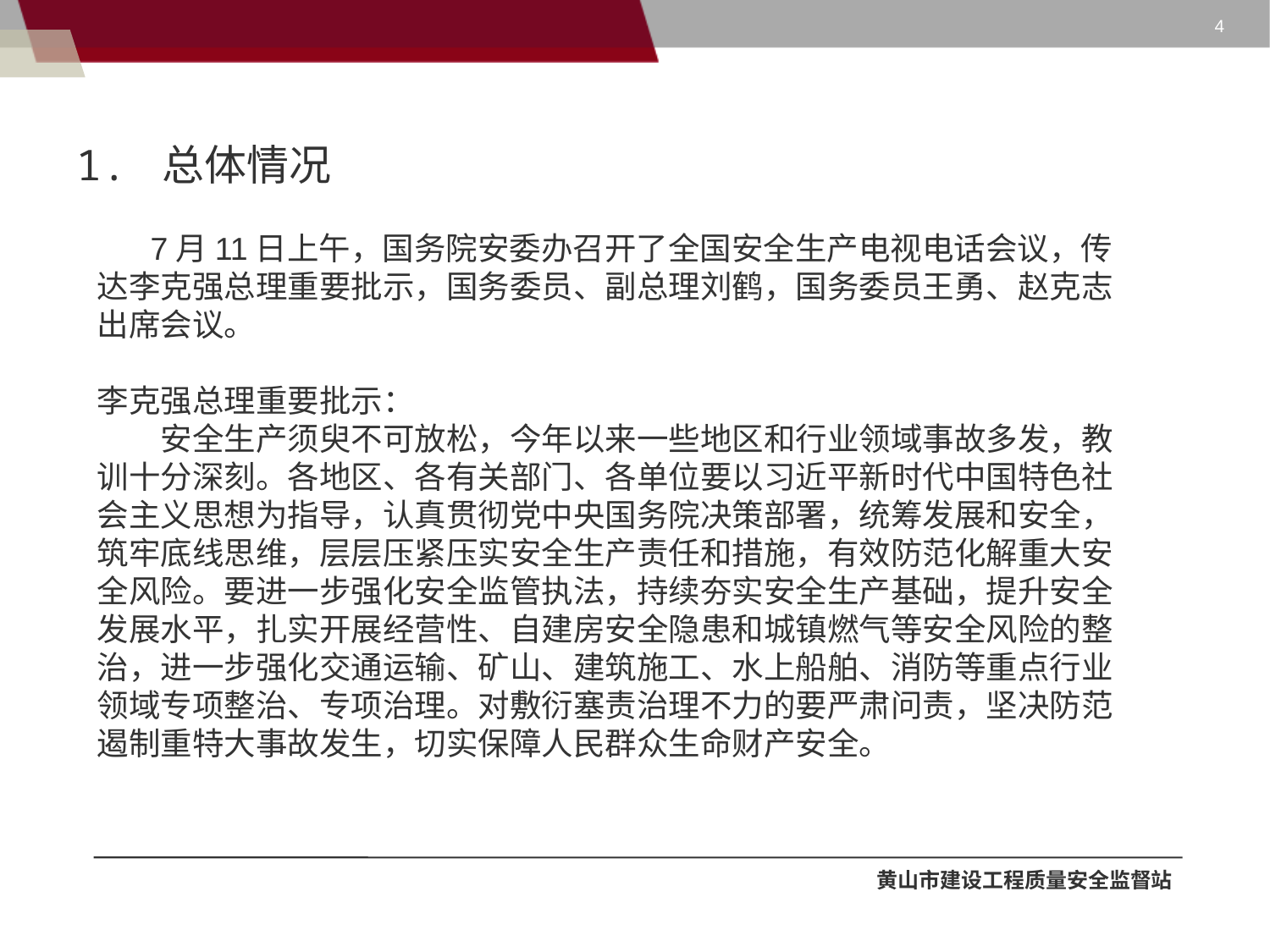

4

1. 总体情况
      7月11日上午，国务院安委办召开了全国安全生产电视电话会议，传达李克强总理重要批示，国务委员、副总理刘鹤，国务委员王勇、赵克志出席会议。

李克强总理重要批示：
　　安全生产须臾不可放松，今年以来一些地区和行业领域事故多发，教训十分深刻。各地区、各有关部门、各单位要以习近平新时代中国特色社会主义思想为指导，认真贯彻党中央国务院决策部署，统筹发展和安全，筑牢底线思维，层层压紧压实安全生产责任和措施，有效防范化解重大安全风险。要进一步强化安全监管执法，持续夯实安全生产基础，提升安全发展水平，扎实开展经营性、自建房安全隐患和城镇燃气等安全风险的整治，进一步强化交通运输、矿山、建筑施工、水上船舶、消防等重点行业领域专项整治、专项治理。对敷衍塞责治理不力的要严肃问责，坚决防范遏制重特大事故发生，切实保障人民群众生命财产安全。